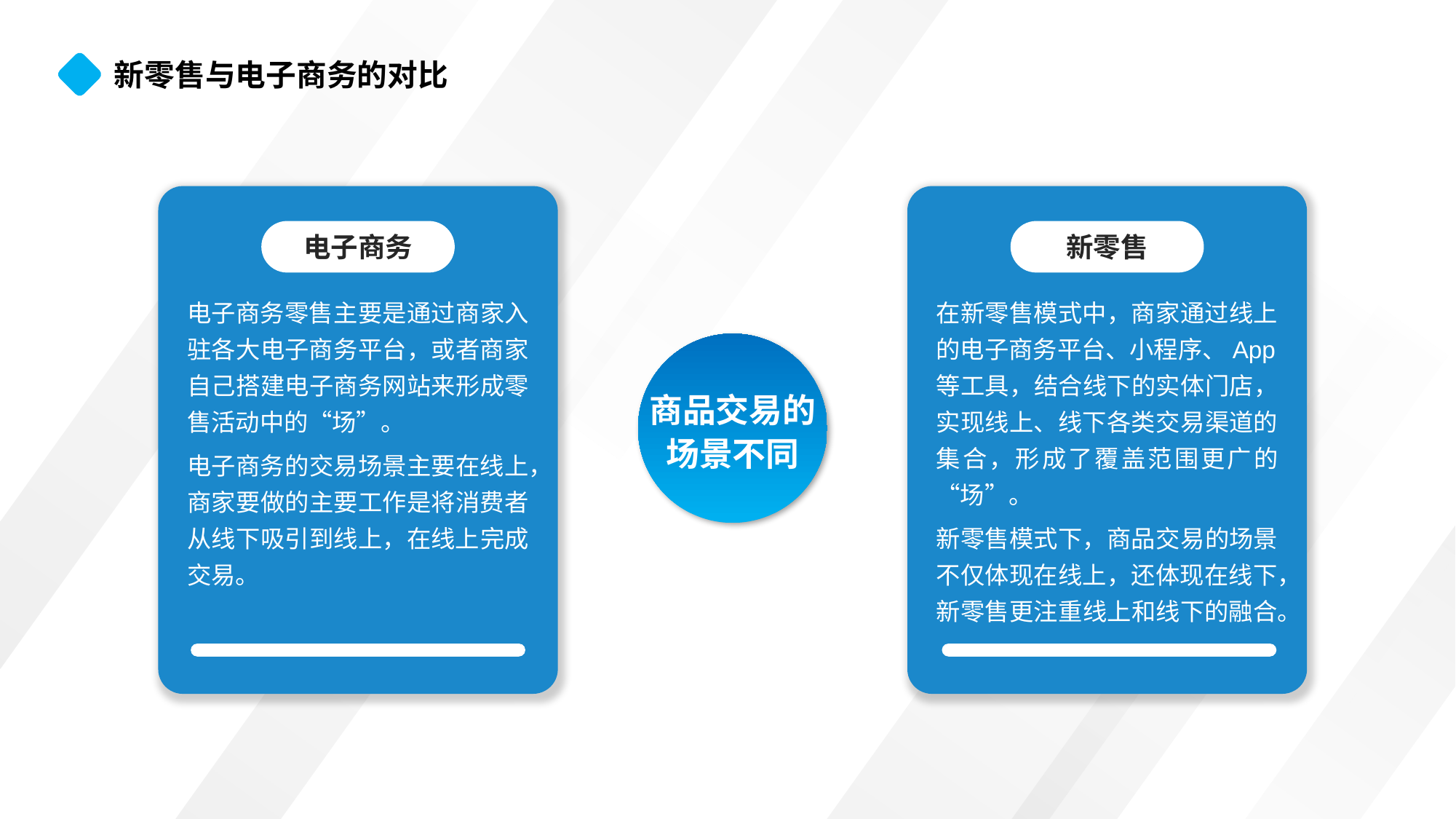

新零售与电子商务的对比

电子商务

电子商务零售主要是通过商家入驻各大电子商务平台，或者商家自己搭建电子商务网站来形成零售活动中的“场”。
电子商务的交易场景主要在线上，商家要做的主要工作是将消费者从线下吸引到线上，在线上完成交易。

新零售

在新零售模式中，商家通过线上的电子商务平台、小程序、App等工具，结合线下的实体门店，实现线上、线下各类交易渠道的集合，形成了覆盖范围更广的“场”。
新零售模式下，商品交易的场景不仅体现在线上，还体现在线下，新零售更注重线上和线下的融合。

商品交易的场景不同